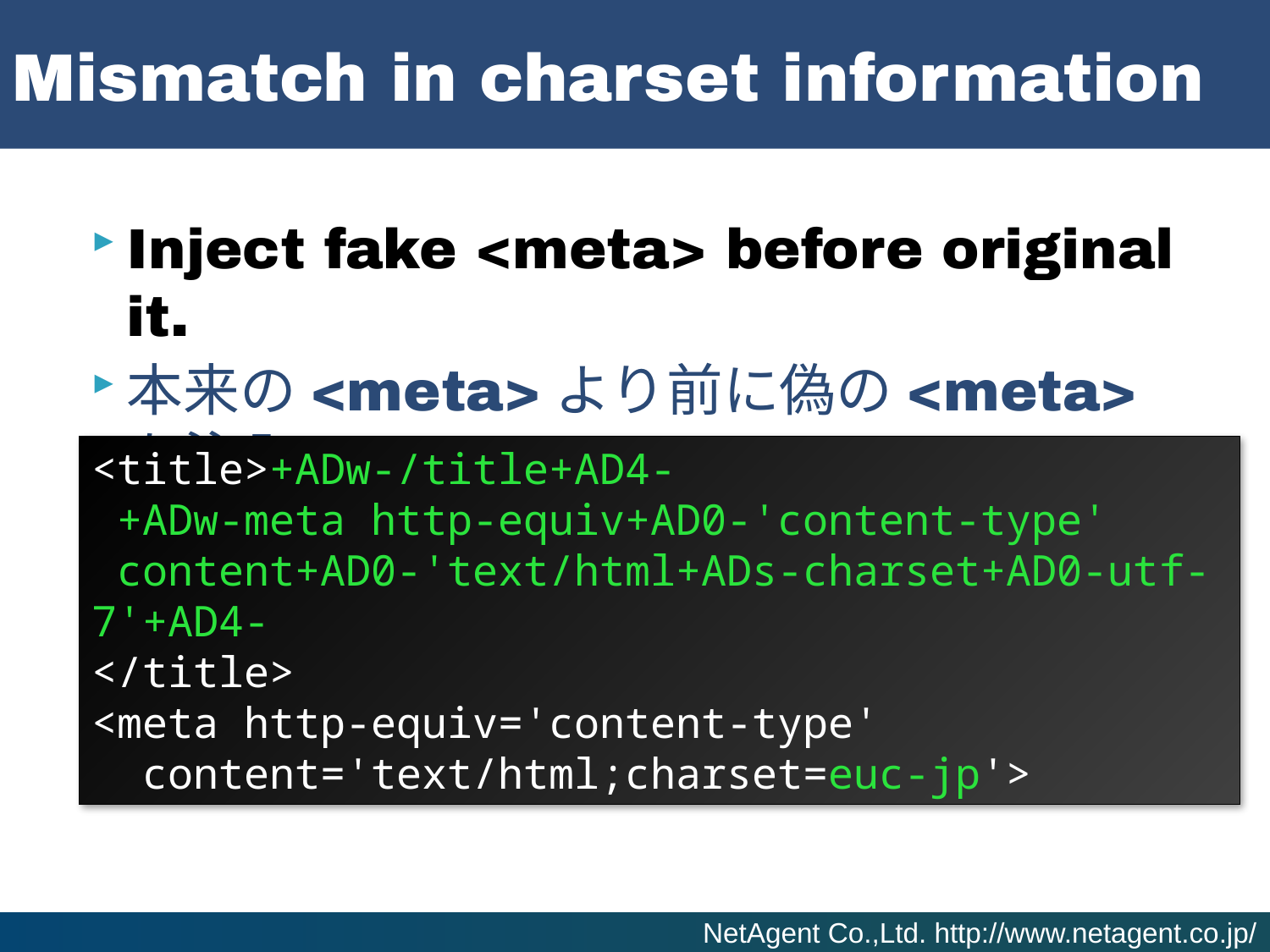

# Mismatch in charset information
Inject fake <meta> before original it.
本来の<meta>より前に偽の<meta>を注入
<title>+ADw-/title+AD4-
 +ADw-meta http-equiv+AD0-'content-type'
 content+AD0-'text/html+ADs-charset+AD0-utf-7'+AD4-
</title>
<meta http-equiv='content-type'
  content='text/html;charset=euc-jp'>